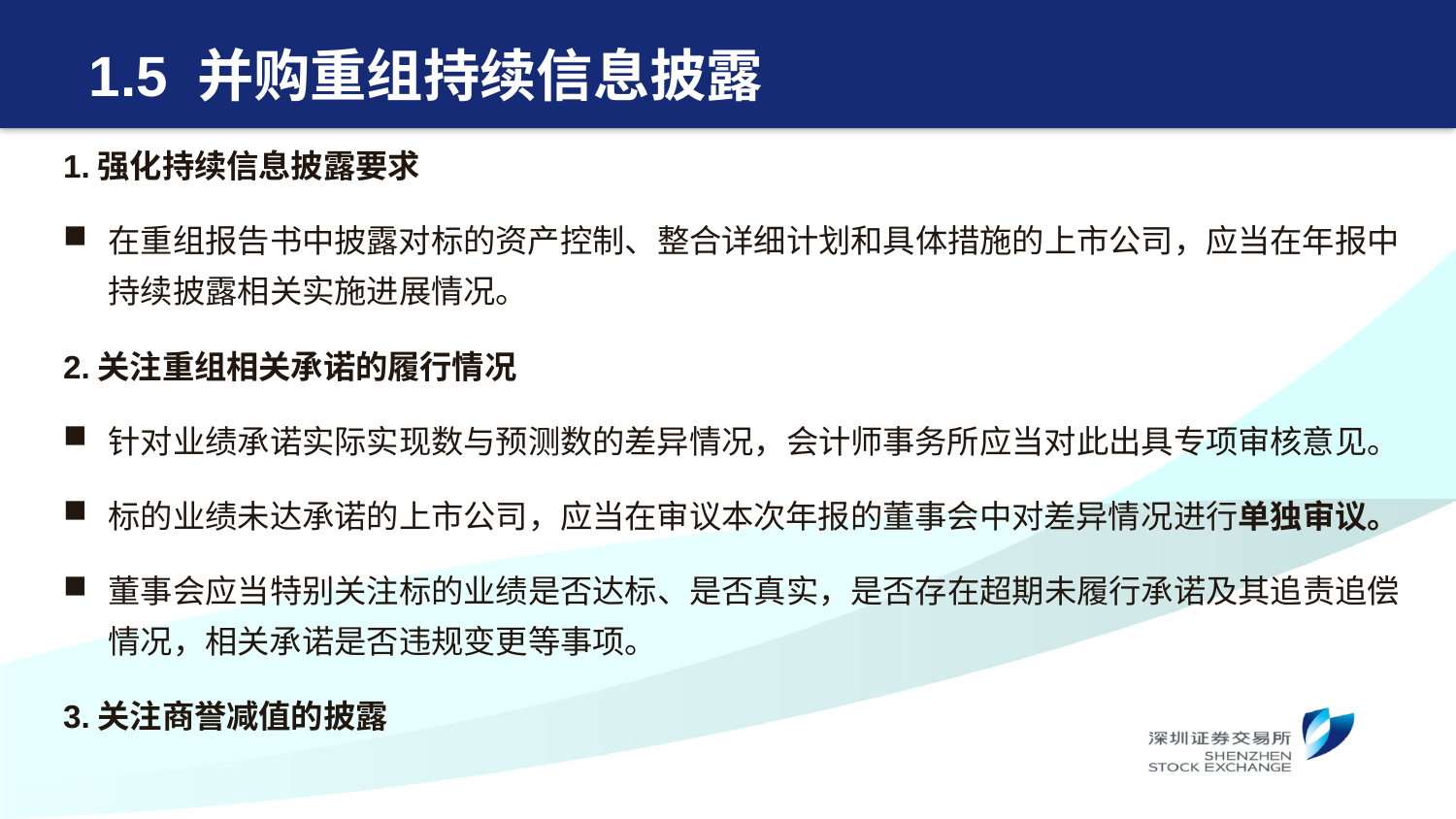

# 1.5 并购重组持续信息披露
1.强化持续信息披露要求
在重组报告书中披露对标的资产控制、整合详细计划和具体措施的上市公司，应当在年报中持续披露相关实施进展情况。
2.关注重组相关承诺的履行情况
针对业绩承诺实际实现数与预测数的差异情况，会计师事务所应当对此出具专项审核意见。
标的业绩未达承诺的上市公司，应当在审议本次年报的董事会中对差异情况进行单独审议。
董事会应当特别关注标的业绩是否达标、是否真实，是否存在超期未履行承诺及其追责追偿情况，相关承诺是否违规变更等事项。
3.关注商誉减值的披露